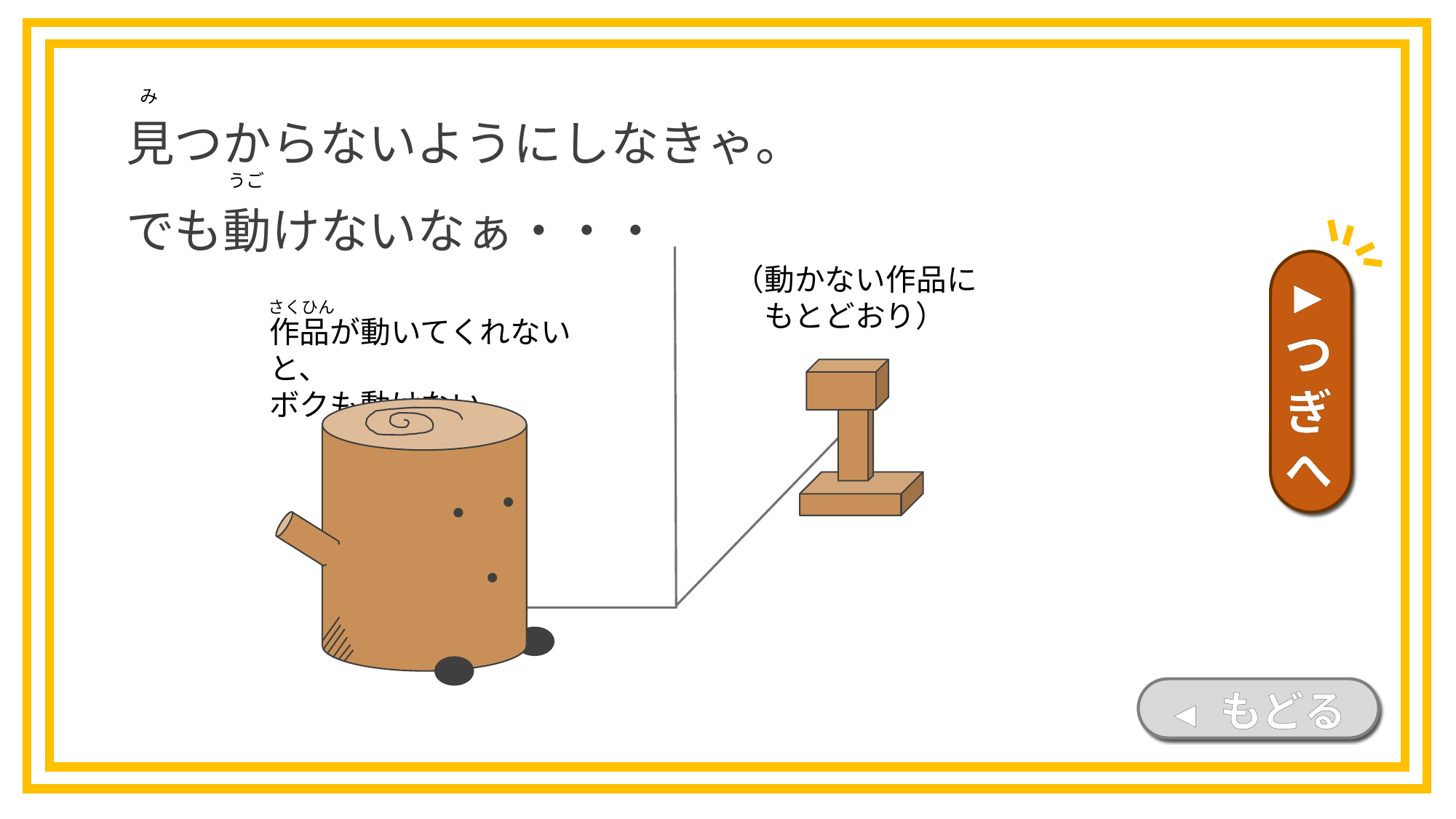

見つからないようにしなきゃ。
でも動けないなぁ・・・
み
うご

►つぎへ
（動かない作品に
　もとどおり）
さくひん
作品が動いてくれないと、
ボクも動けない…

◄ もどる